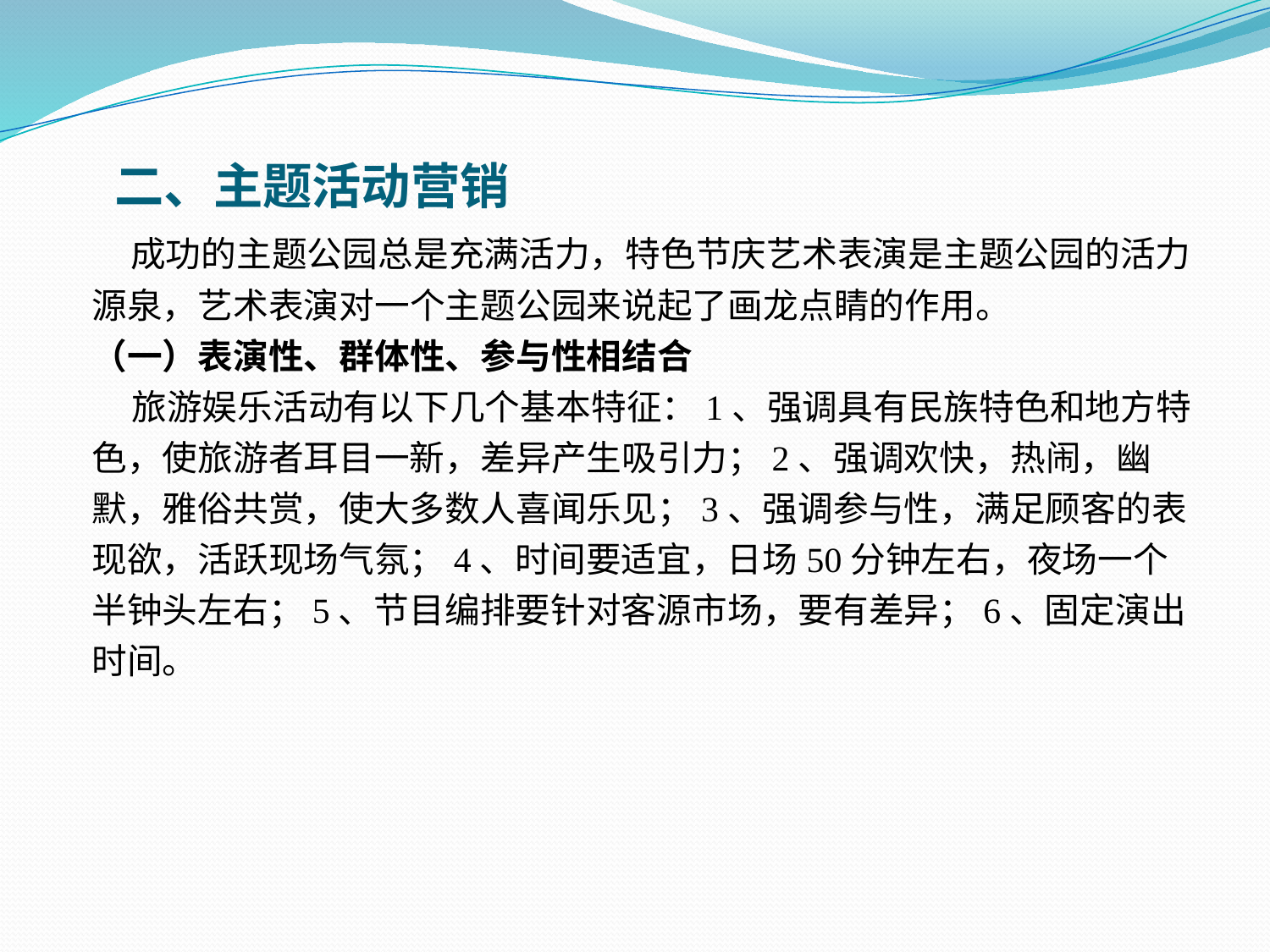

二、主题活动营销
   成功的主题公园总是充满活力，特色节庆艺术表演是主题公园的活力源泉，艺术表演对一个主题公园来说起了画龙点睛的作用。
（一）表演性、群体性、参与性相结合
    旅游娱乐活动有以下几个基本特征：1、强调具有民族特色和地方特色，使旅游者耳目一新，差异产生吸引力；2、强调欢快，热闹，幽默，雅俗共赏，使大多数人喜闻乐见；3、强调参与性，满足顾客的表现欲，活跃现场气氛；4、时间要适宜，日场50分钟左右，夜场一个半钟头左右；5、节目编排要针对客源市场，要有差异；6、固定演出时间。